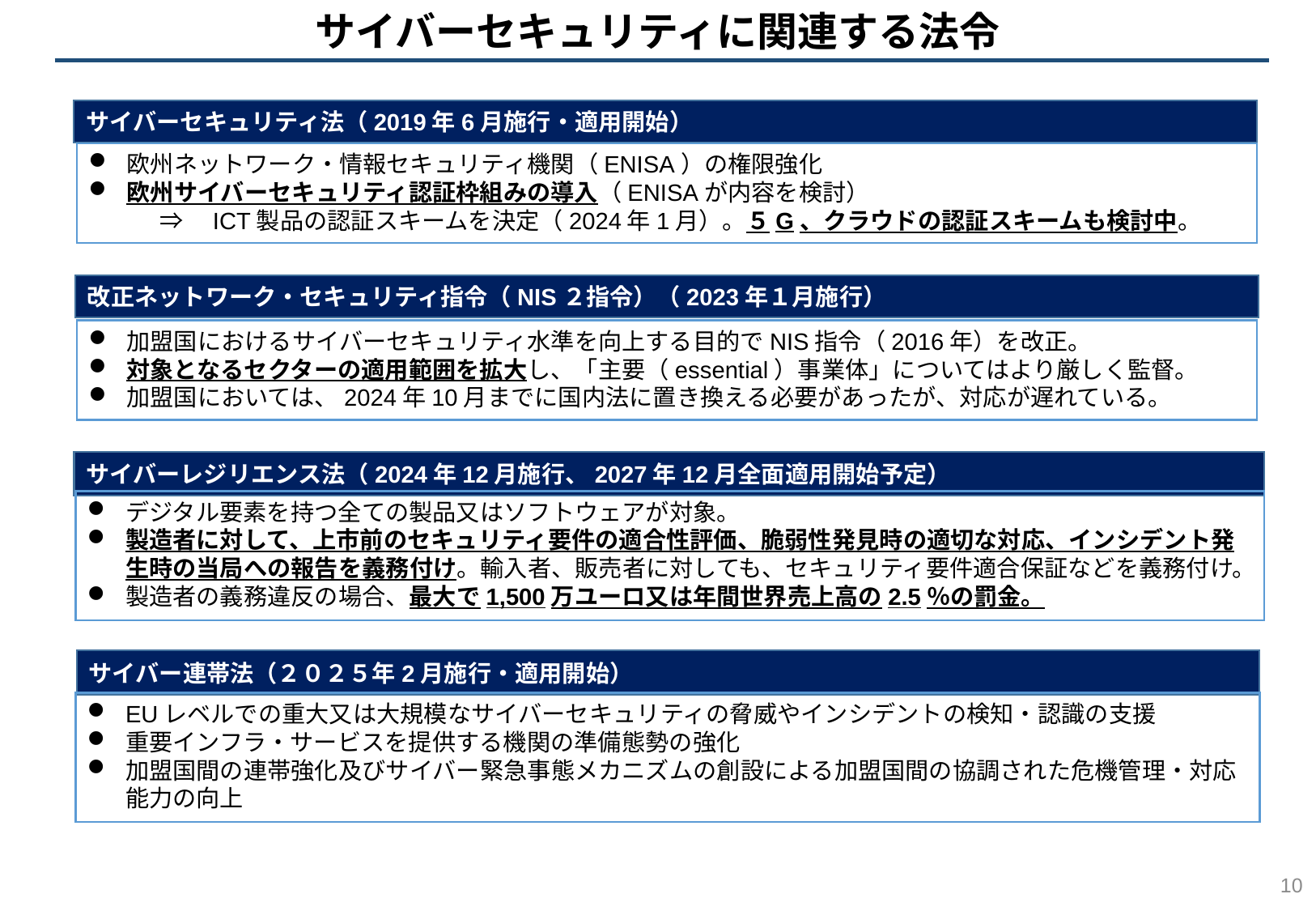

サイバーセキュリティに関連する法令
サイバーセキュリティ法（2019年6月施行・適用開始）
欧州ネットワーク・情報セキュリティ機関（ENISA）の権限強化
欧州サイバーセキュリティ認証枠組みの導入（ENISAが内容を検討）
　　　⇒　ICT製品の認証スキームを決定（2024年1月）。５G、クラウドの認証スキームも検討中。
改正ネットワーク・セキュリティ指令（NIS２指令）（2023年１月施行）
加盟国におけるサイバーセキュリティ水準を向上する目的でNIS指令（2016年）を改正。
対象となるセクターの適用範囲を拡大し、「主要（essential）事業体」についてはより厳しく監督。
加盟国においては、2024年10月までに国内法に置き換える必要があったが、対応が遅れている。

サイバーレジリエンス法（2024年12月施行、2027年12月全面適用開始予定）
デジタル要素を持つ全ての製品又はソフトウェアが対象。
製造者に対して、上市前のセキュリティ要件の適合性評価、脆弱性発見時の適切な対応、インシデント発生時の当局への報告を義務付け。輸入者、販売者に対しても、セキュリティ要件適合保証などを義務付け。
製造者の義務違反の場合、最大で1,500万ユーロ又は年間世界売上高の2.5％の罰金。
サイバー連帯法（２０２５年2月施行・適用開始）
EUレベルでの重大又は大規模なサイバーセキュリティの脅威やインシデントの検知・認識の支援
重要インフラ・サービスを提供する機関の準備態勢の強化
加盟国間の連帯強化及びサイバー緊急事態メカニズムの創設による加盟国間の協調された危機管理・対応能力の向上
10
目的：デジタル製品のサイバーセキュリティレベルを向上させ、欧州域内の消費者及びビジネスに資する。
規律の対象：単一市場内で提供されるデジタル要素を持つ全ての製品・サービス
　※安全保障関連の製品・サービスや既存のＥＵのルールの適用を受ける医療機器、飛行機、車等の一部例外を除く。
規律の主な内容：
製品のライフサイクル全体（設計、開発及び製造）の重要セキュリティ要件及び脆弱性対処要件の遵守。
製品のリスクレベル（通常カテゴリー及び重要製品（分類１・分類２）に応じた適合性評価。
　※欧州委員会は、委任法令により上記の重要製品のうちコア機能を有する製品を「クリティカルな製品」としてサイバーセキュリティ認証を義務付けることが可能。
製造者に対するリスク管理、文書化、適合性評価、利用者への情報開示、判明した脆弱性の報告義務
罰則：1,500万ユーロ又は全世界年間売上高 2.5％のいずれか高い方を上限とする制裁金等